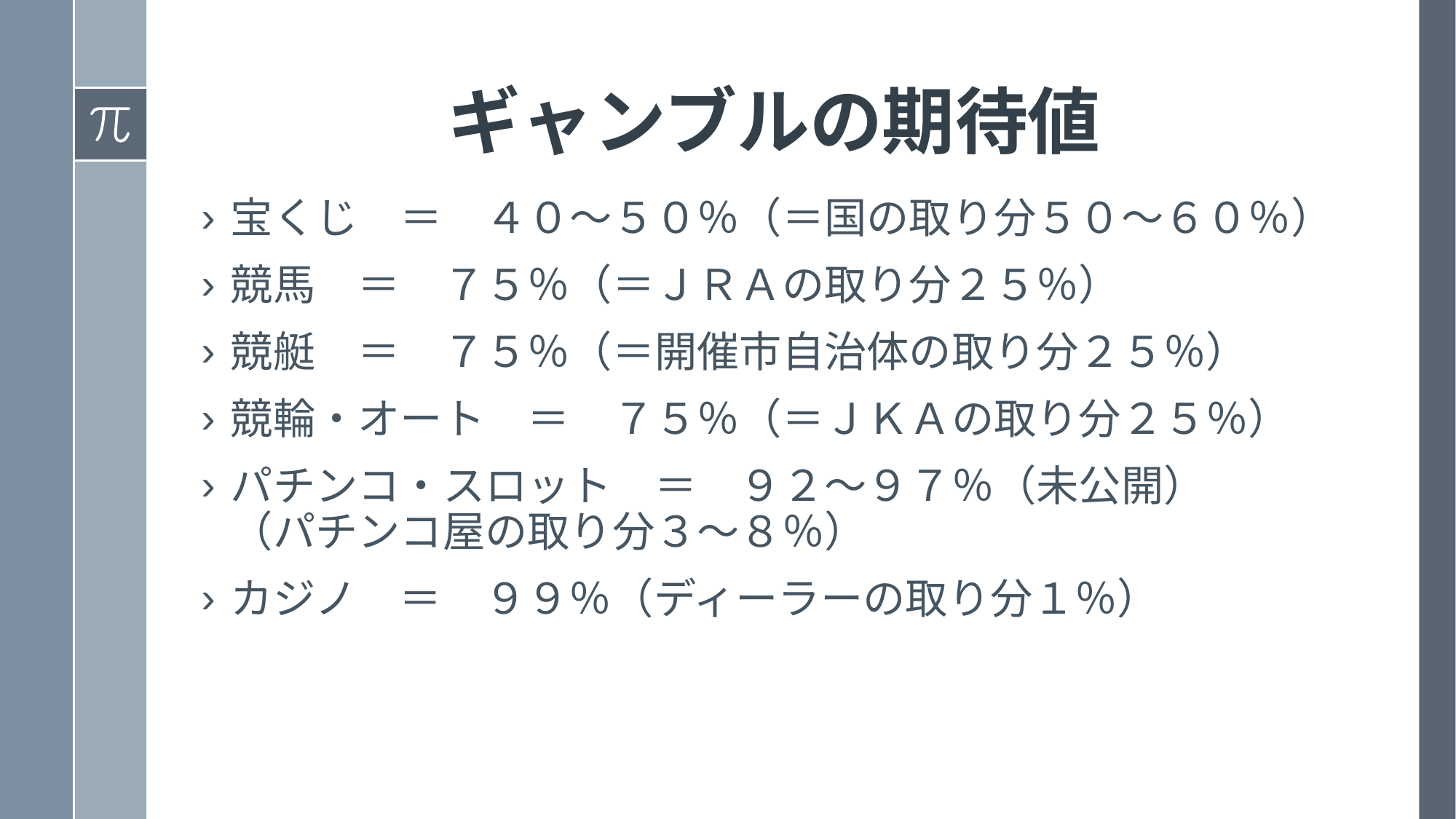

# ギャンブルの期待値
宝くじ　＝　４０～５０％（＝国の取り分５０～６０％）
競馬　＝　７５％（＝ＪＲＡの取り分２５％）
競艇　＝　７５％（＝開催市自治体の取り分２５％）
競輪・オート　＝　７５％（＝ＪＫＡの取り分２５％）
パチンコ・スロット　＝　９２～９７％（未公開）
（パチンコ屋の取り分３～８％）
カジノ　＝　９９％（ディーラーの取り分１％）